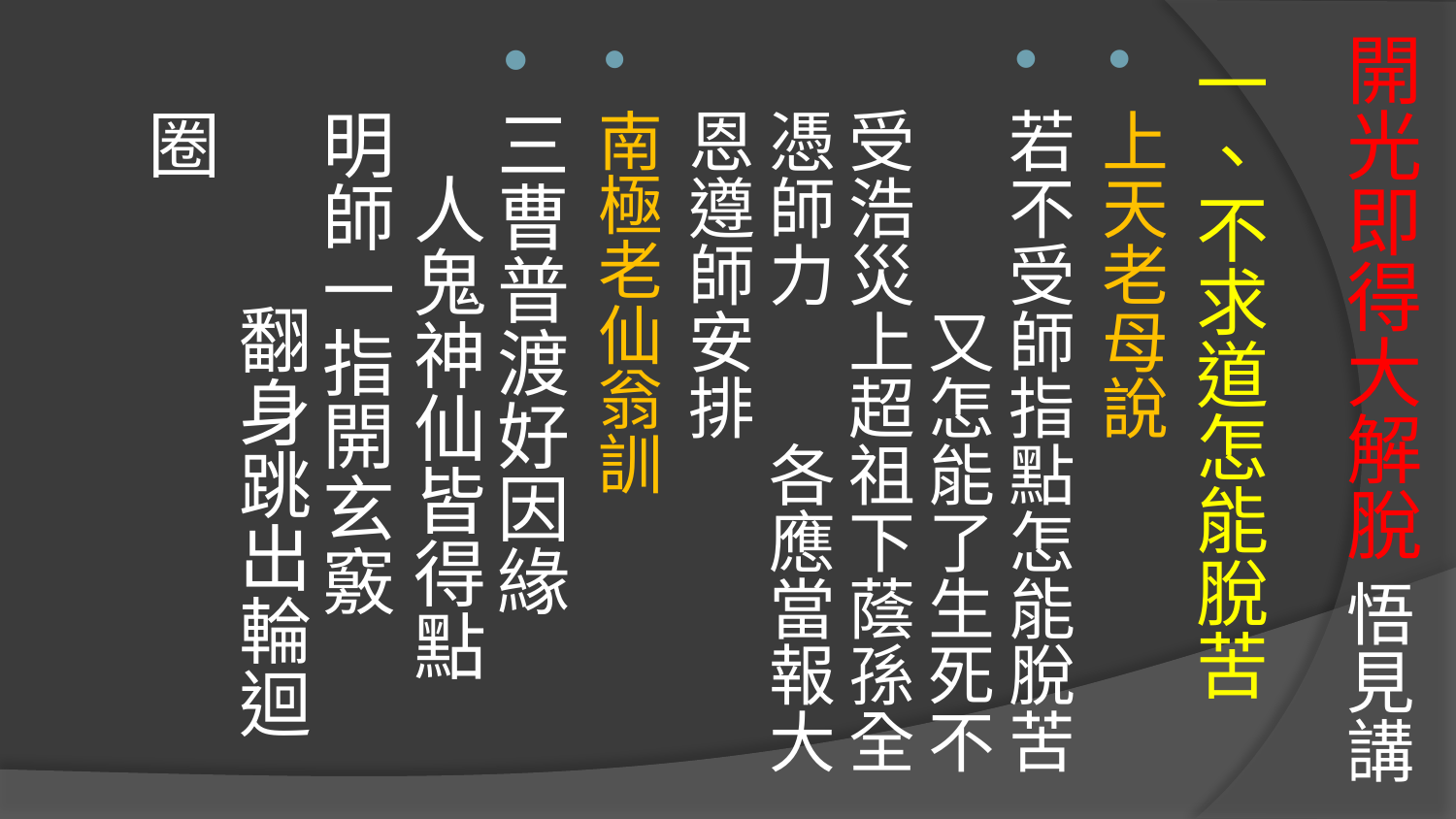

# 開光即得大解脫 悟見講
一、不求道怎能脫苦
上天老母說
若不受師指點怎能脫苦　　　又怎能了生死不受浩災上超祖下蔭孫全憑師力　　各應當報大恩遵師安排
南極老仙翁訓
三曹普渡好因緣               人鬼神仙皆得點
明師一指開玄竅                       翻身跳出輪迴圈